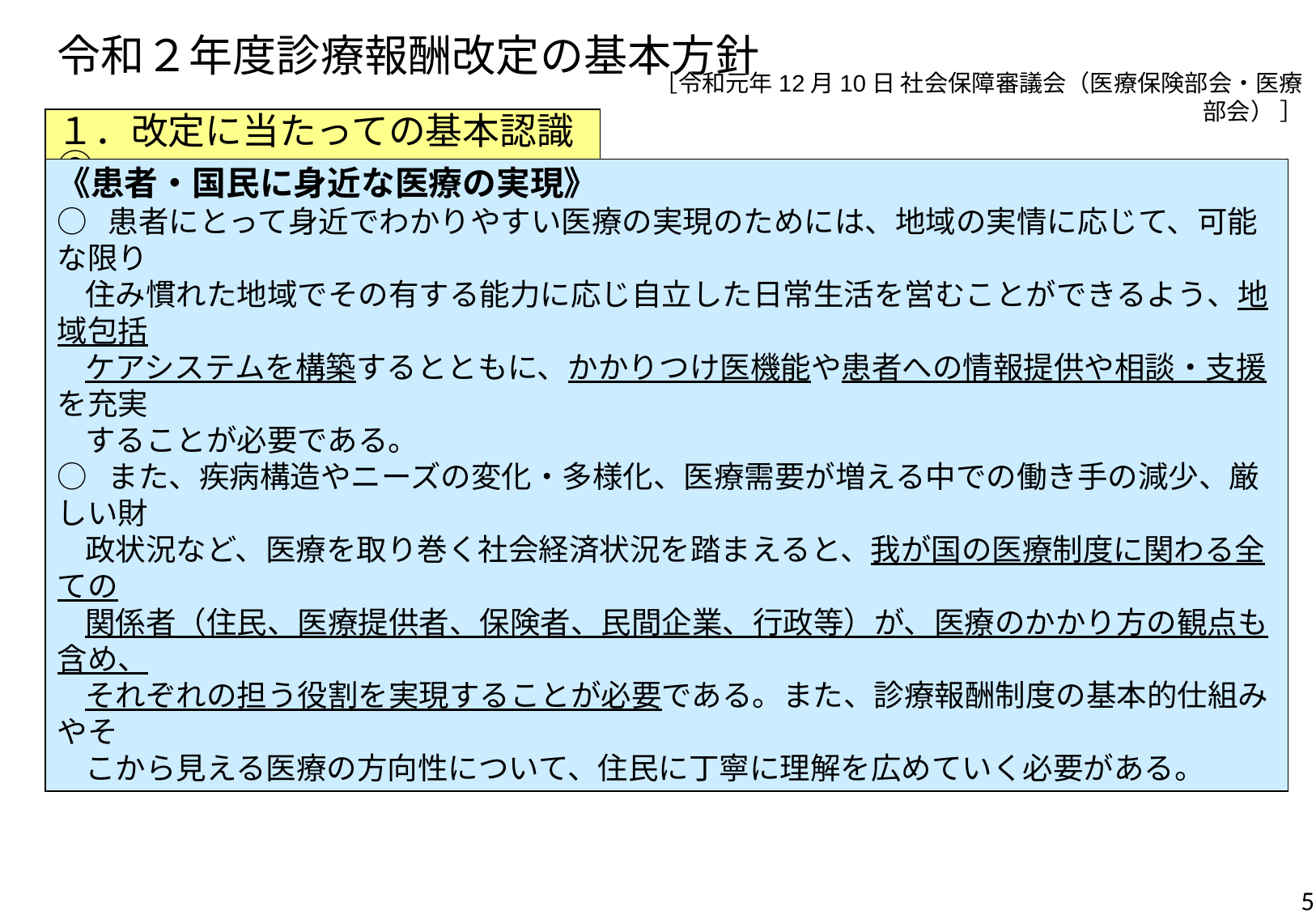

# 令和２年度診療報酬改定の基本方針
［令和元年12月10日 社会保障審議会（医療保険部会・医療部会） ］
１．改定に当たっての基本認識②
《患者・国民に身近な医療の実現》
○  患者にとって身近でわかりやすい医療の実現のためには、地域の実情に応じて、可能な限り
   住み慣れた地域でその有する能力に応じ自立した日常生活を営むことができるよう、地域包括
   ケアシステムを構築するとともに、かかりつけ医機能や患者への情報提供や相談・支援を充実
   することが必要である。
○  また、疾病構造やニーズの変化・多様化、医療需要が増える中での働き手の減少、厳しい財
   政状況など、医療を取り巻く社会経済状況を踏まえると、我が国の医療制度に関わる全ての
   関係者（住民、医療提供者、保険者、民間企業、行政等）が、医療のかかり方の観点も含め、
   それぞれの担う役割を実現することが必要である。また、診療報酬制度の基本的仕組みやそ
   こから見える医療の方向性について、住民に丁寧に理解を広めていく必要がある。
5